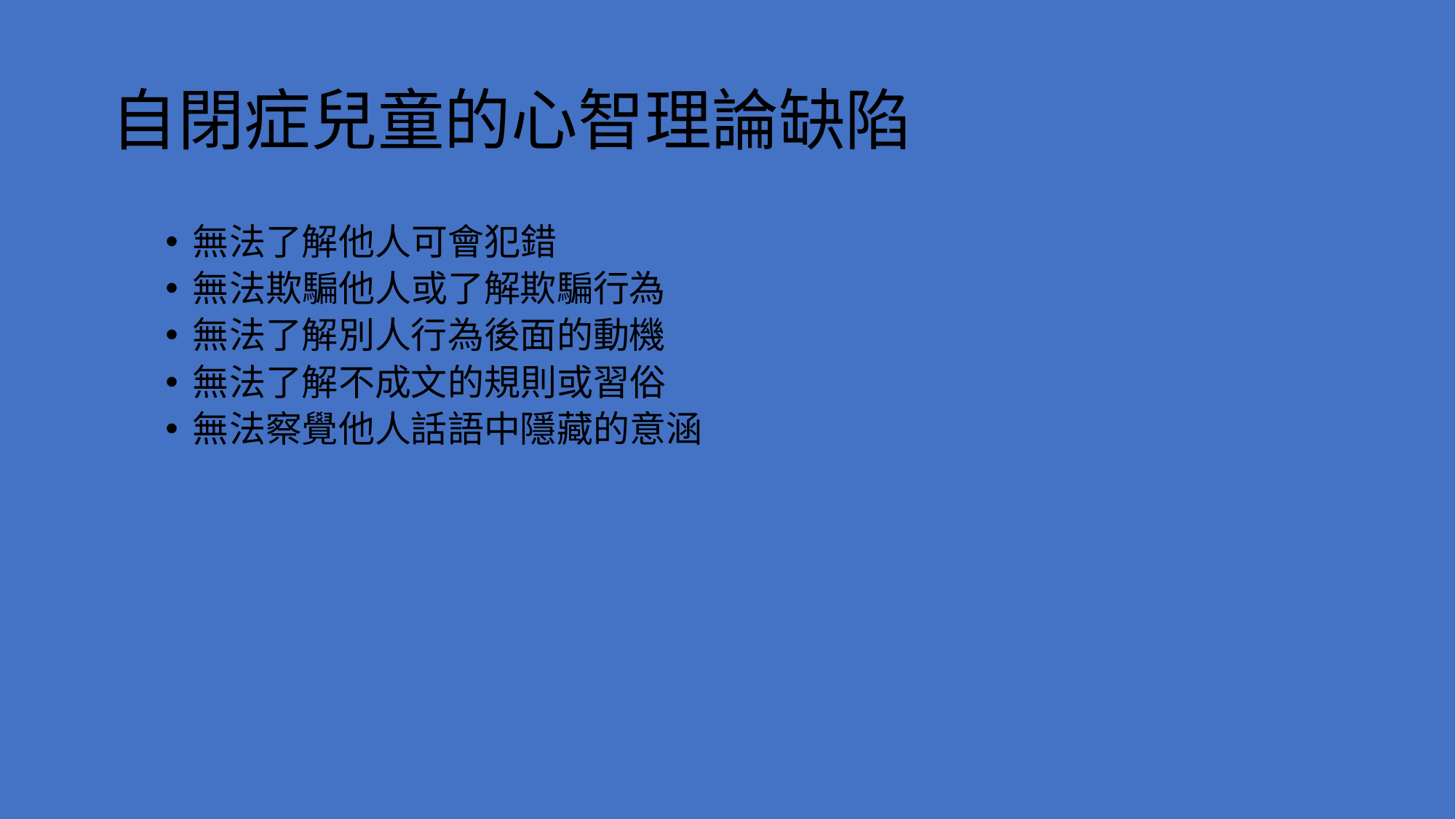

# 自閉症兒童的心智理論缺陷
無法了解他人可會犯錯
無法欺騙他人或了解欺騙行為
無法了解別人行為後面的動機
無法了解不成文的規則或習俗
無法察覺他人話語中隱藏的意涵